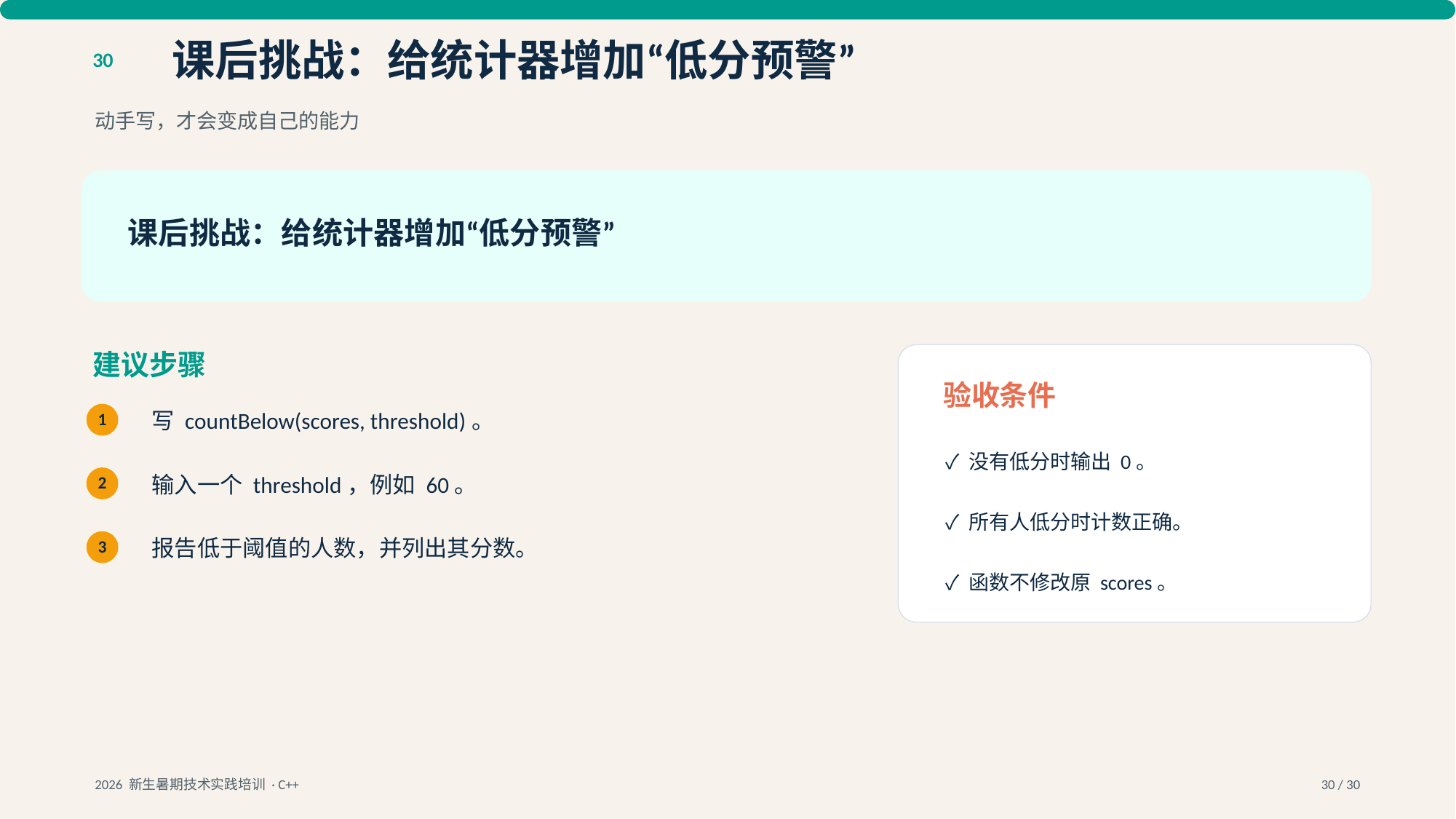

课后挑战：给统计器增加“低分预警”
30
动手写，才会变成自己的能力

课后挑战：给统计器增加“低分预警”
建议步骤

验收条件
写 countBelow(scores, threshold)。

1
✓ 没有低分时输出 0。
输入一个 threshold，例如 60。

2
✓ 所有人低分时计数正确。
报告低于阈值的人数，并列出其分数。

3
✓ 函数不修改原 scores。
2026 新生暑期技术实践培训 · C++
30 / 30